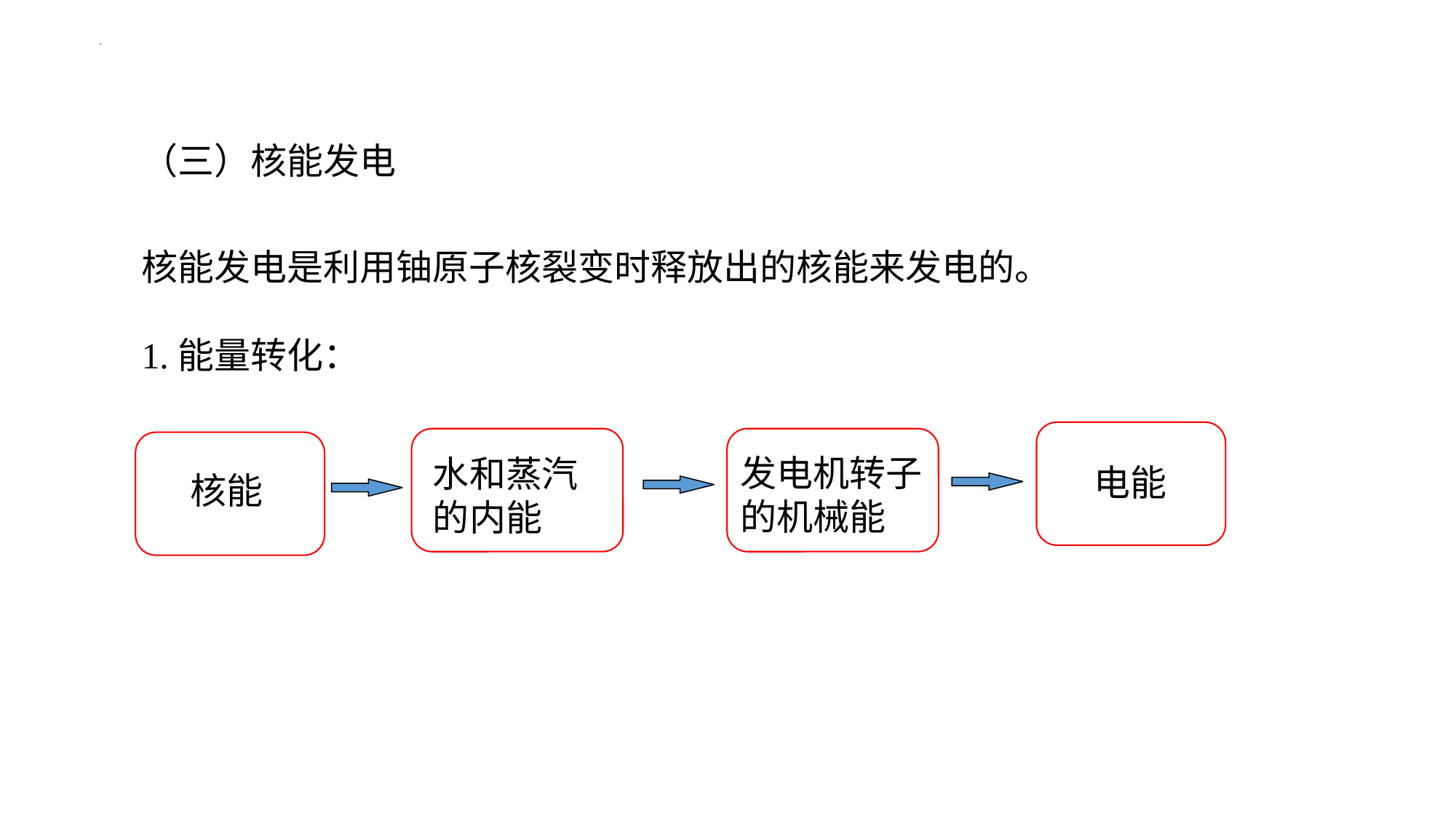

（三）核能发电
核能发电是利用铀原子核裂变时释放出的核能来发电的。

1.能量转化：

发电机转子
的机械能
水和蒸汽
的内能
电能
核能